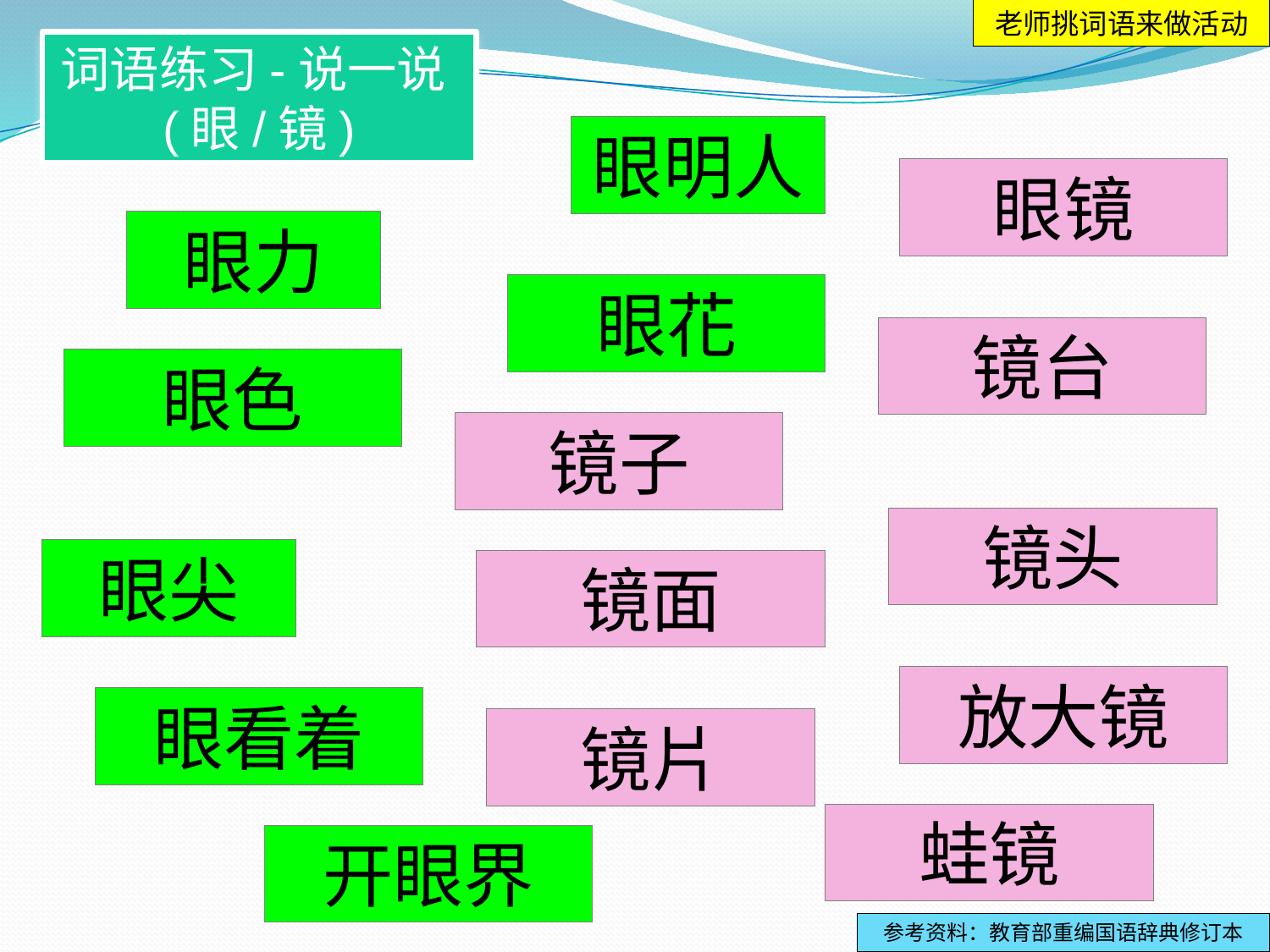

老师挑词语来做活动
词语练习-说一说(眼/镜)
眼明人
眼镜
眼力
眼花
镜台
眼色
镜子
镜头
眼尖
镜面
放大镜
眼看着
镜片
蛙镜
开眼界
参考资料：教育部重编国语辞典修订本